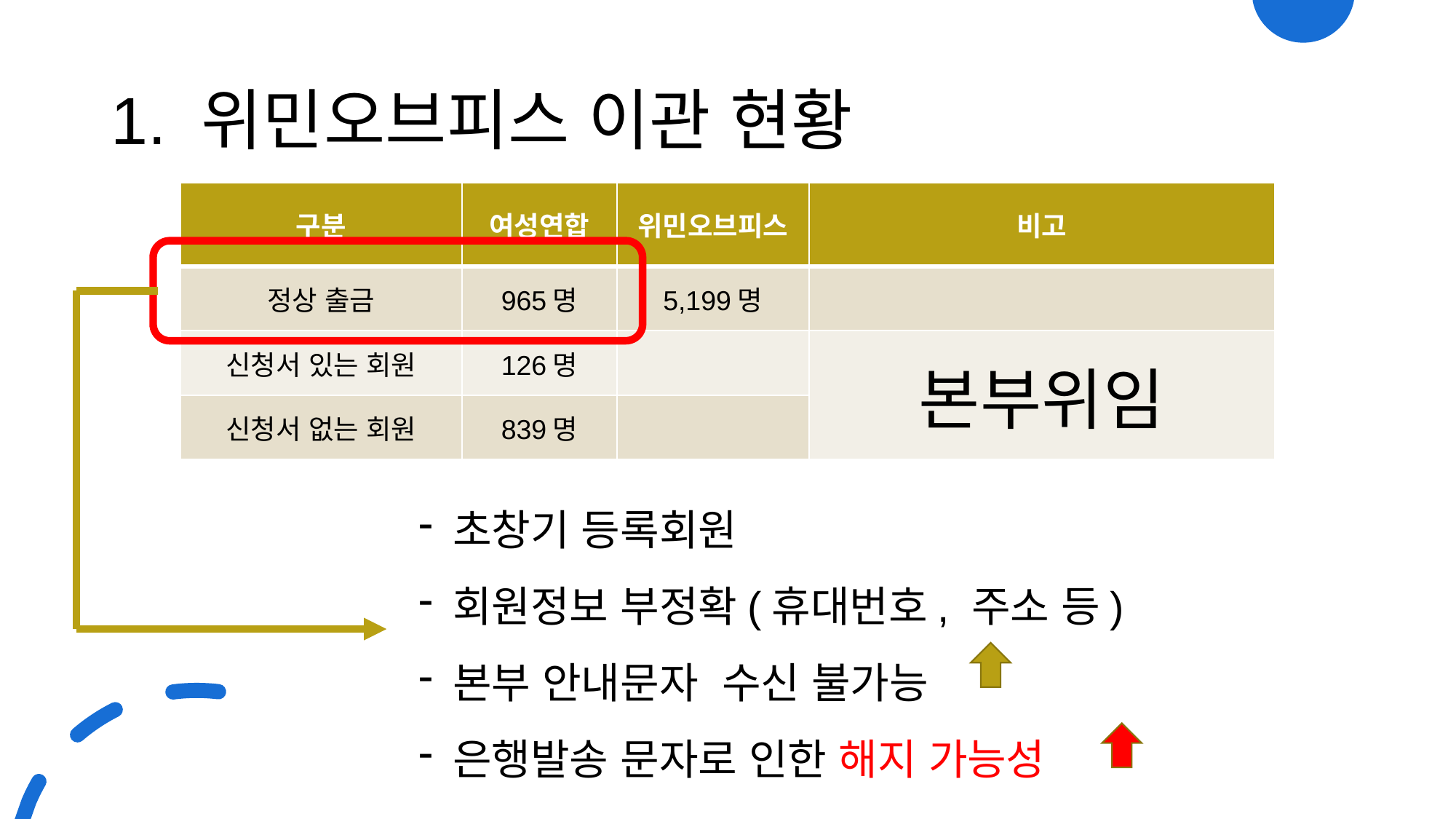

# 1. 위민오브피스 이관 현황
| 구분 | 여성연합 | 위민오브피스 | 비고 |
| --- | --- | --- | --- |
| 정상 출금 | 965명 | 5,199명 |  |
| 신청서 있는 회원 | 126명 |  | 본부위임 |
| 신청서 없는 회원 | 839명 |  |  |

초창기 등록회원
회원정보 부정확(휴대번호, 주소 등)
본부 안내문자  수신 불가능
은행발송 문자로 인한 해지 가능성